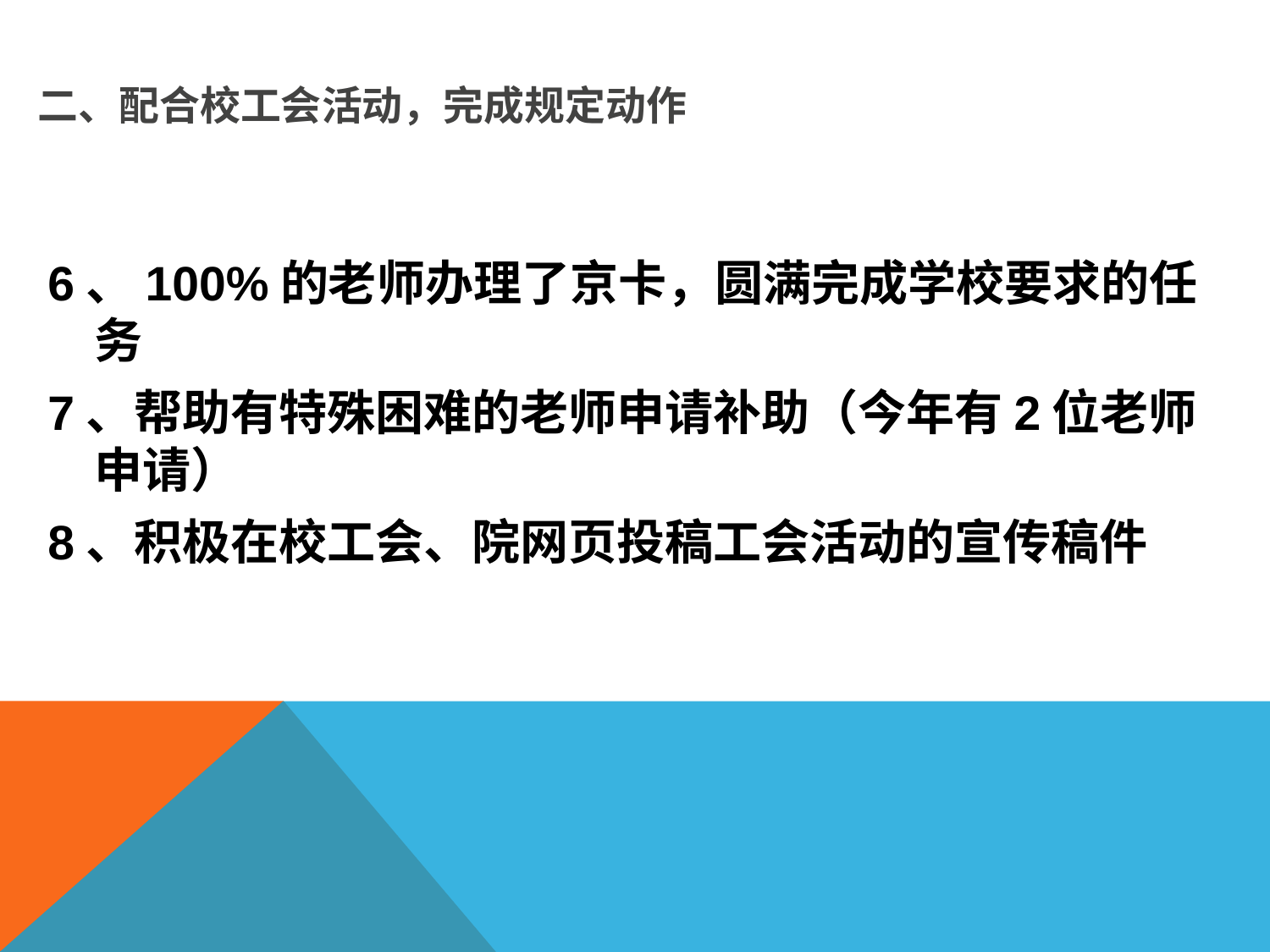

# 二、配合校工会活动，完成规定动作
6、100%的老师办理了京卡，圆满完成学校要求的任务
7、帮助有特殊困难的老师申请补助（今年有2位老师申请）
8、积极在校工会、院网页投稿工会活动的宣传稿件